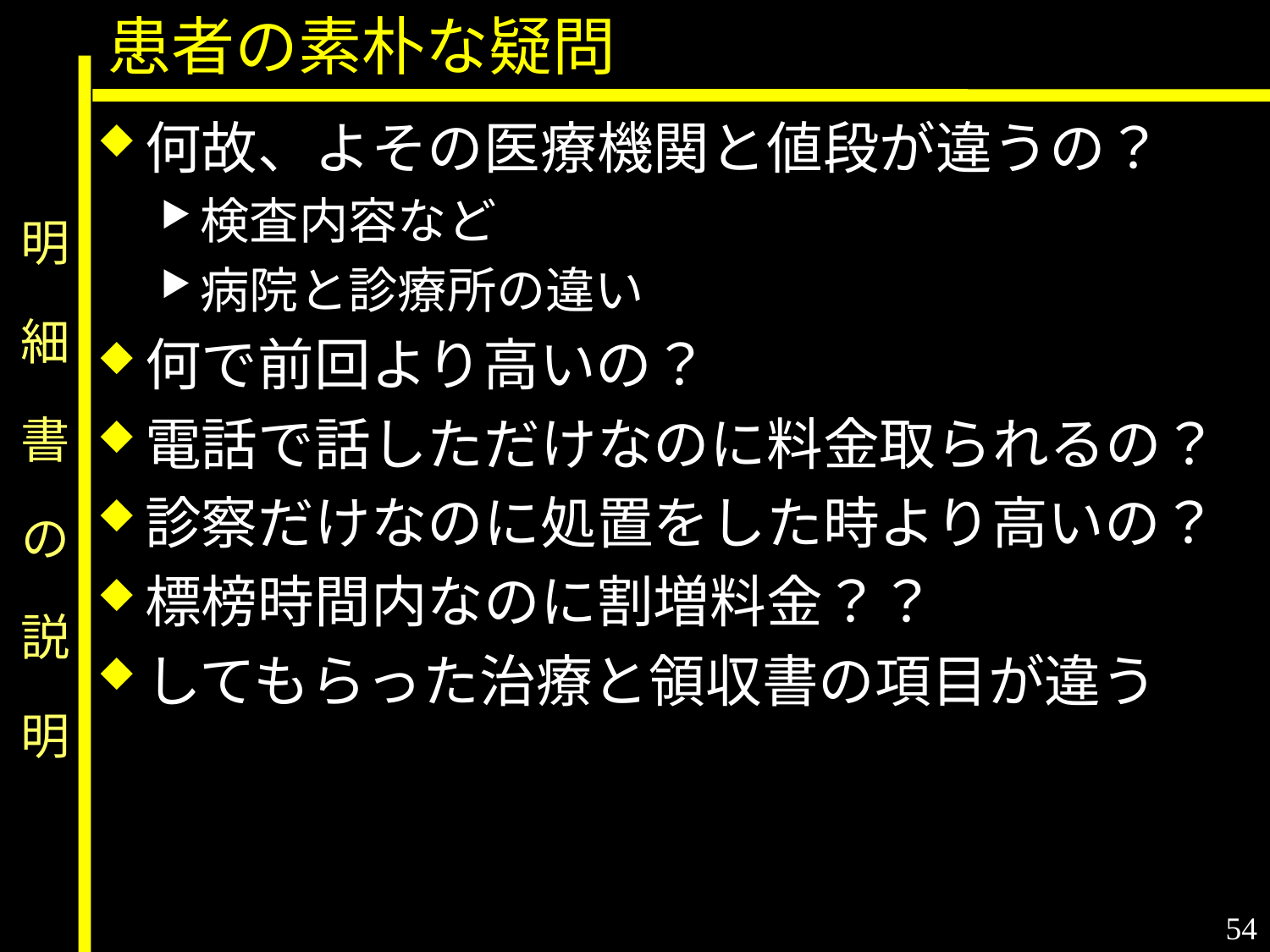

患者の素朴な疑問

何故、よその医療機関と値段が違うの？
検査内容など
病院と診療所の違い
何で前回より高いの？
電話で話しただけなのに料金取られるの？
診察だけなのに処置をした時より高いの？
標榜時間内なのに割増料金？？
してもらった治療と領収書の項目が違う

# 明　細　書　の　説　明
54